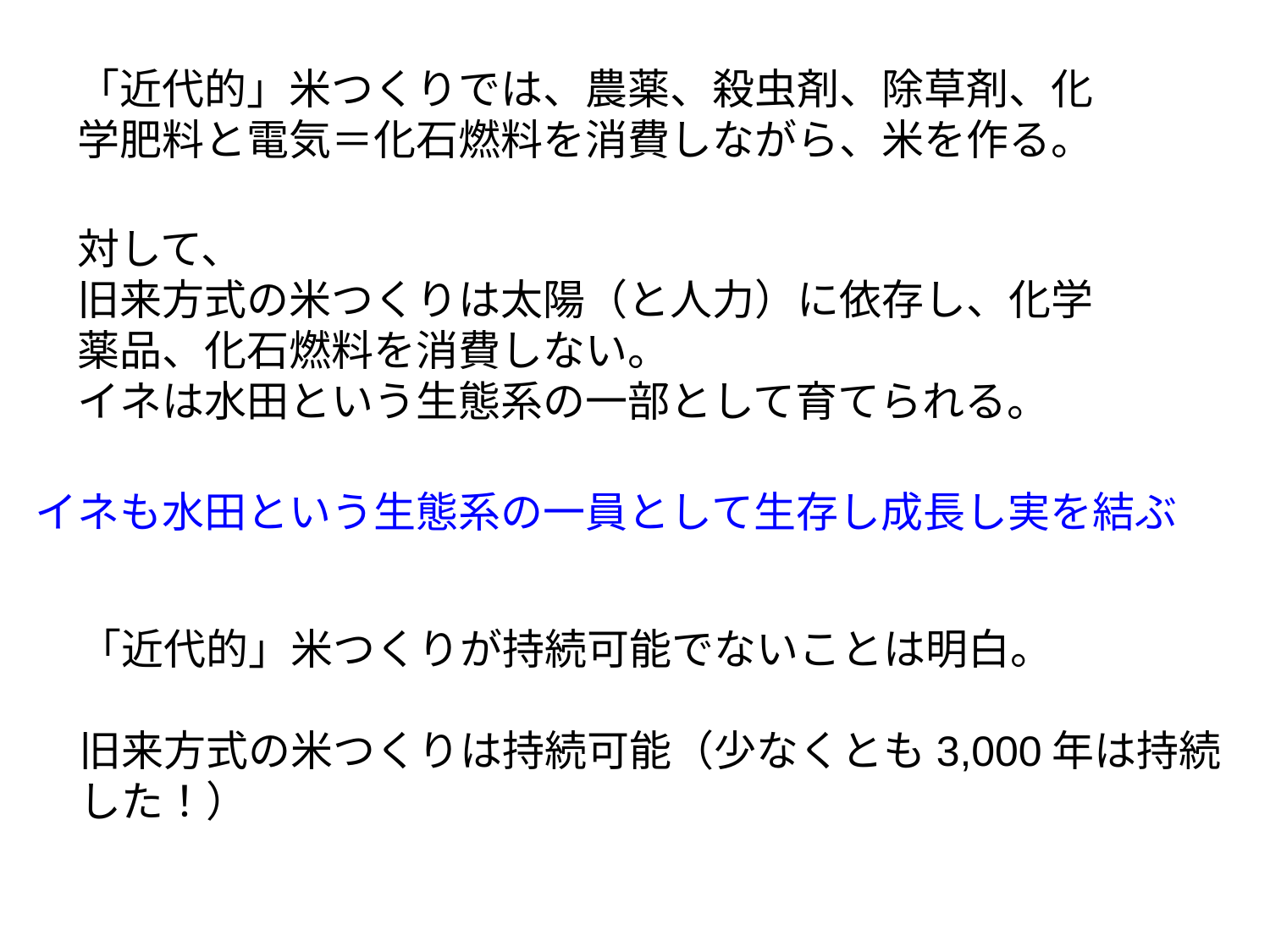

「近代的」米つくりでは、農薬、殺虫剤、除草剤、化学肥料と電気＝化石燃料を消費しながら、米を作る。
対して、
旧来方式の米つくりは太陽（と人力）に依存し、化学薬品、化石燃料を消費しない。
イネは水田という生態系の一部として育てられる。
イネも水田という生態系の一員として生存し成長し実を結ぶ
「近代的」米つくりが持続可能でないことは明白。

旧来方式の米つくりは持続可能（少なくとも3,000年は持続した！）